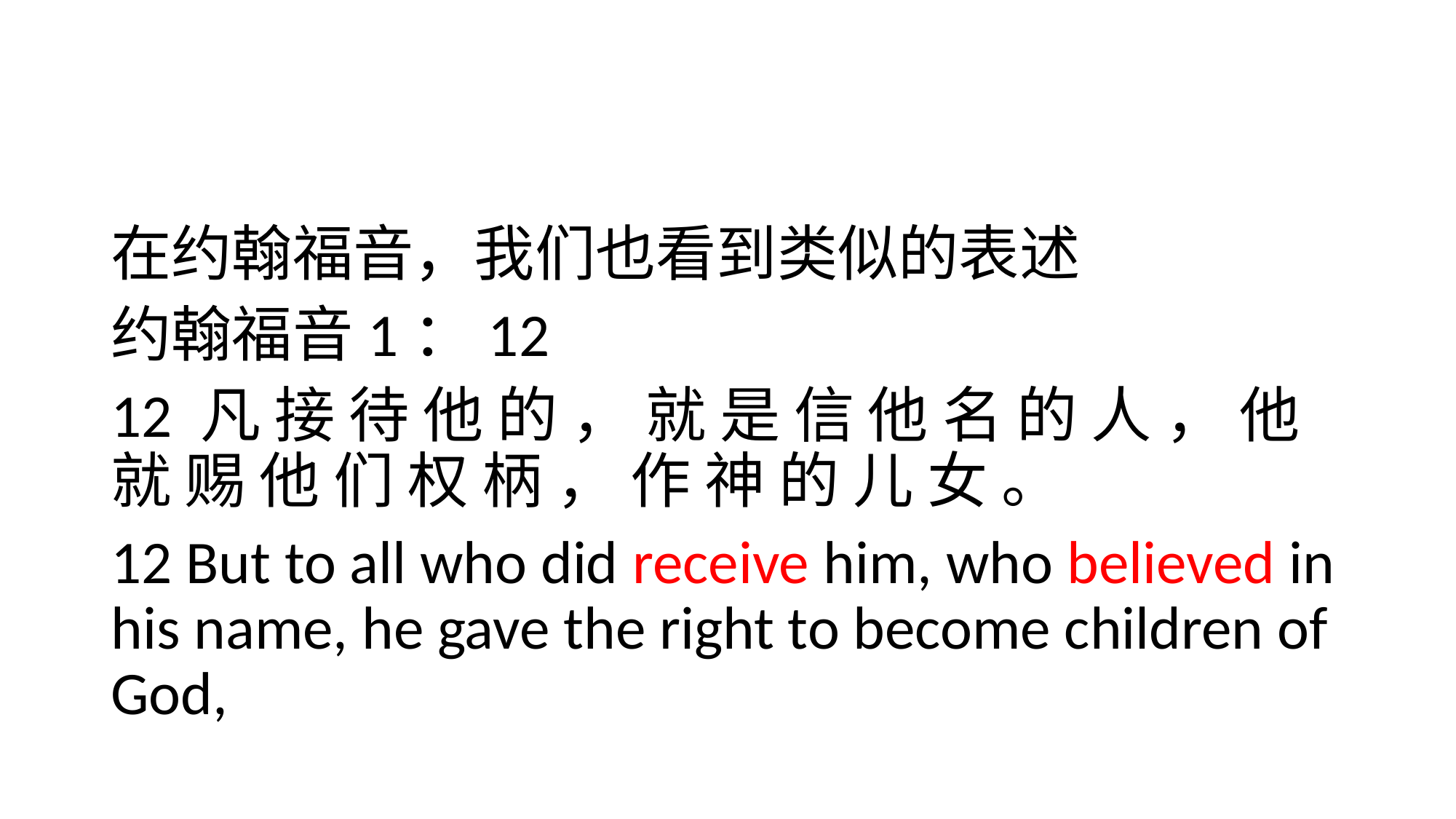

#
在约翰福音，我们也看到类似的表述
约翰福音1：12
12 凡 接 待 他 的 ， 就 是 信 他 名 的 人 ， 他 就 赐 他 们 权 柄 ， 作 神 的 儿 女 。
12 But to all who did receive him, who believed in his name, he gave the right to become children of God,